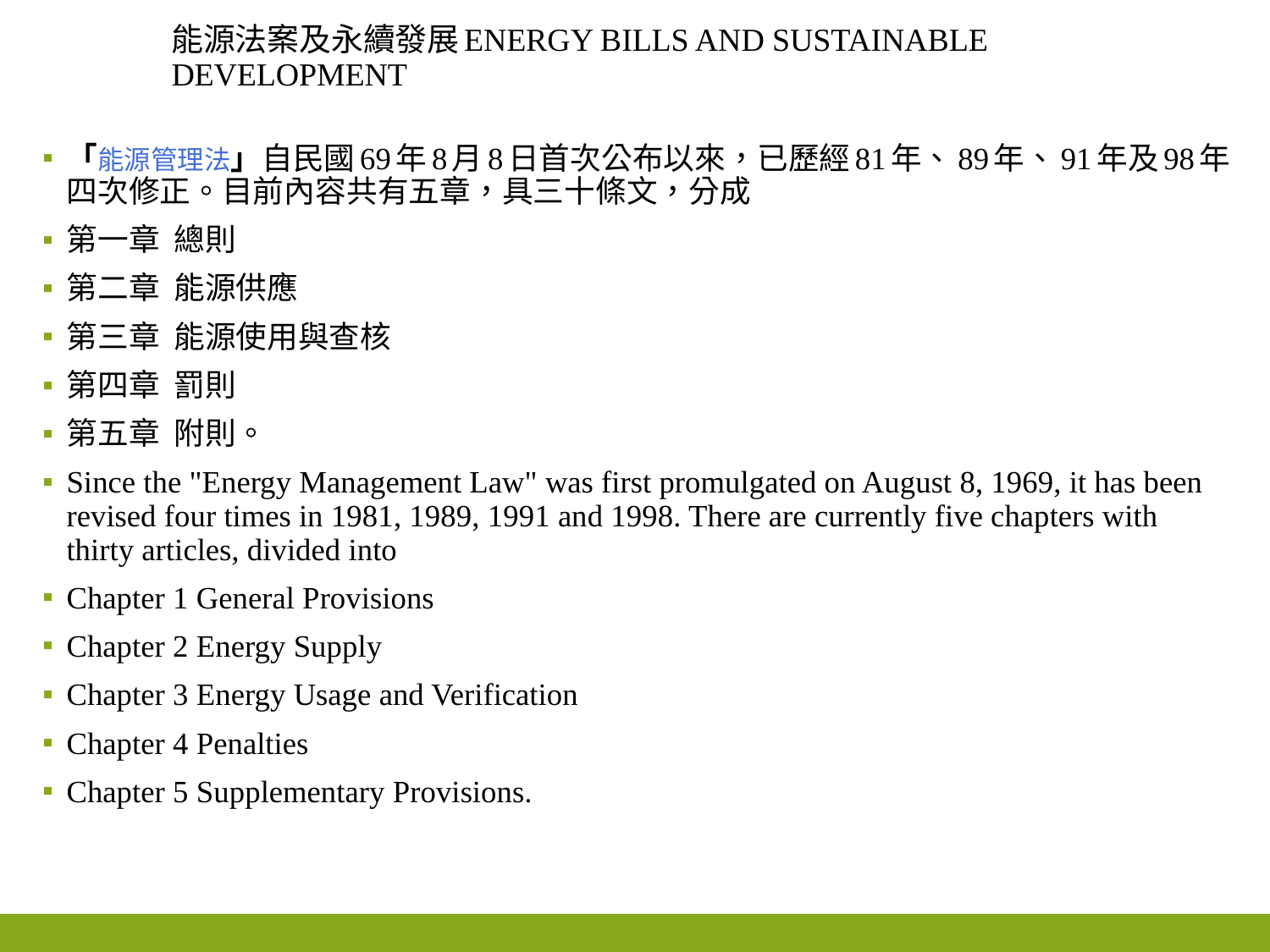

# 能源法案及永續發展Energy bills and sustainable development
「能源管理法」自民國69年8月8日首次公布以來，已歷經81年、89年、91年及98年四次修正。目前內容共有五章，具三十條文，分成
第一章  總則
第二章  能源供應
第三章  能源使用與查核
第四章  罰則
第五章  附則。
Since the "Energy Management Law" was first promulgated on August 8, 1969, it has been revised four times in 1981, 1989, 1991 and 1998. There are currently five chapters with thirty articles, divided into
Chapter 1 General Provisions
Chapter 2 Energy Supply
Chapter 3 Energy Usage and Verification
Chapter 4 Penalties
Chapter 5 Supplementary Provisions.